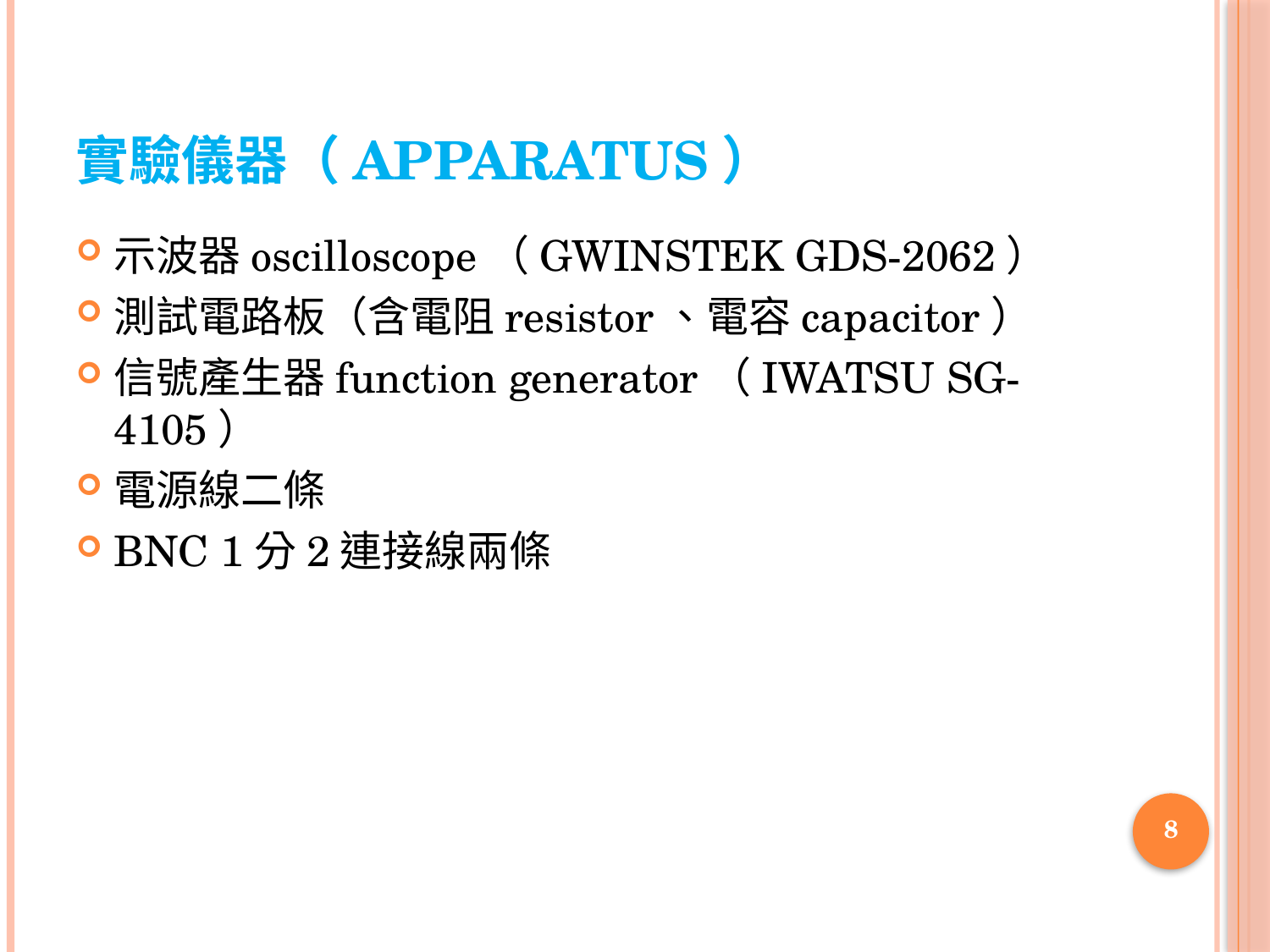

# 實驗儀器（apparatus）
示波器oscilloscope（GWINSTEK GDS-2062）
測試電路板（含電阻resistor、電容capacitor）
信號產生器function generator（IWATSU SG-4105）
電源線二條
BNC 1分2連接線兩條

8